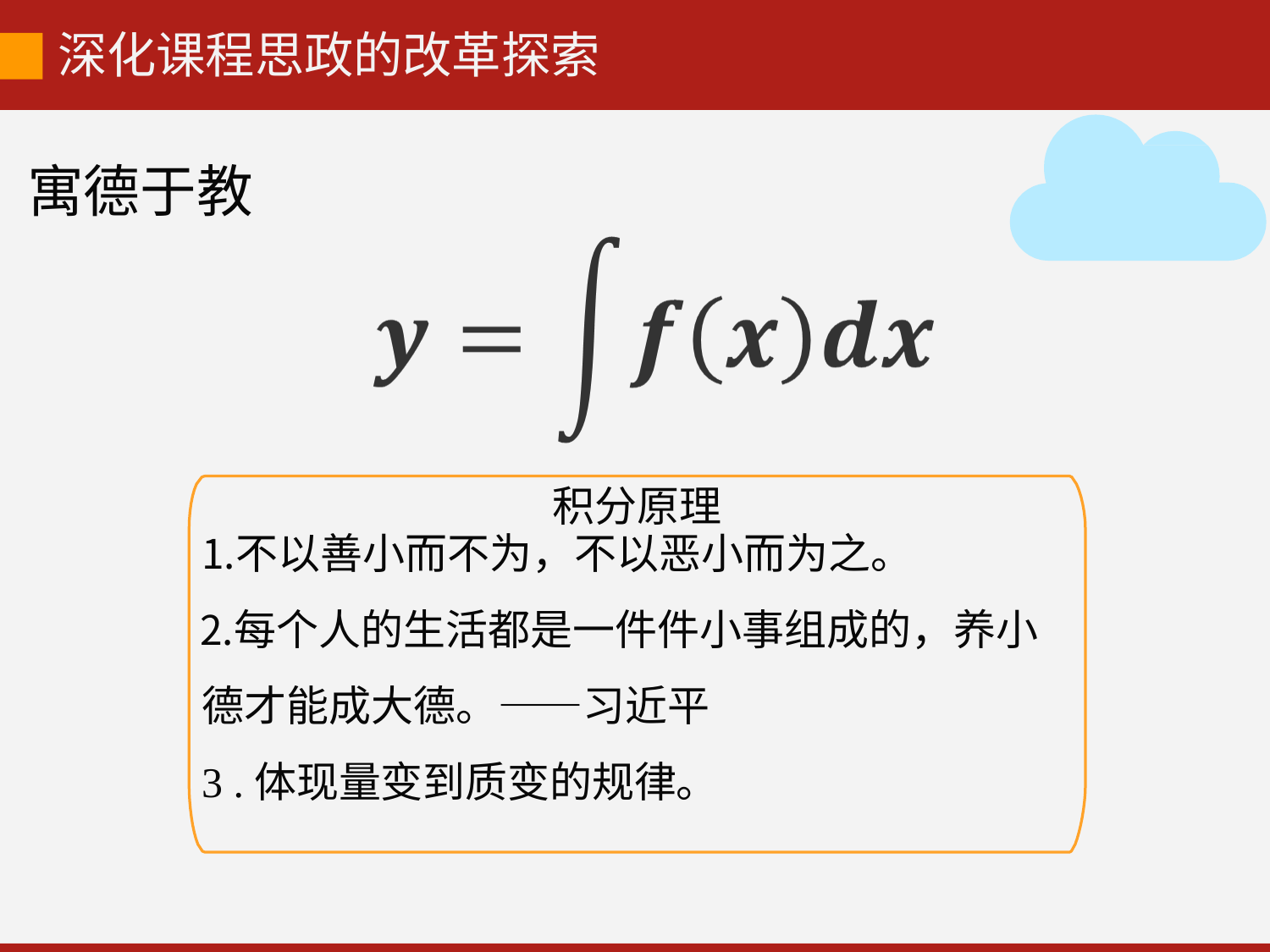

# 深化课程思政的改革探索

寓德于教

积分原理
不以善小而不为，不以恶小而为之。
每个人的生活都是一件件小事组成的，养小 德才能成大德。——习近平
3 .体现量变到质变的规律。